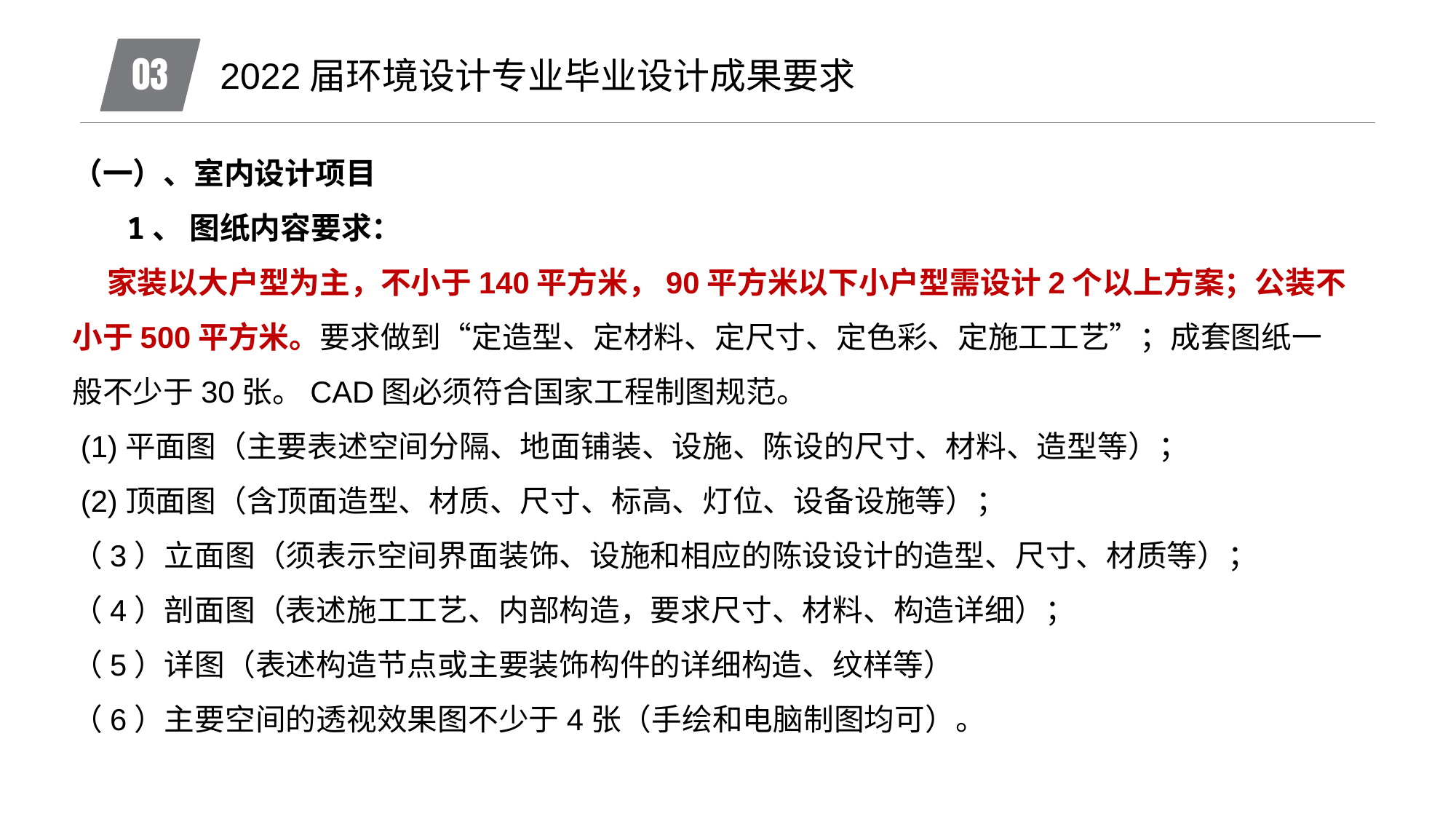

03
2022届环境设计专业毕业设计成果要求
（一）、室内设计项目
   1、 图纸内容要求：
    家装以大户型为主，不小于140平方米，90平方米以下小户型需设计2个以上方案；公装不小于500平方米。要求做到“定造型、定材料、定尺寸、定色彩、定施工工艺”；成套图纸一般不少于30张。CAD图必须符合国家工程制图规范。
 (1)平面图（主要表述空间分隔、地面铺装、设施、陈设的尺寸、材料、造型等）；
 (2)顶面图（含顶面造型、材质、尺寸、标高、灯位、设备设施等）；
（3）立面图（须表示空间界面装饰、设施和相应的陈设设计的造型、尺寸、材质等）；
（4）剖面图（表述施工工艺、内部构造，要求尺寸、材料、构造详细）；
（5）详图（表述构造节点或主要装饰构件的详细构造、纹样等）
（6）主要空间的透视效果图不少于4张（手绘和电脑制图均可）。